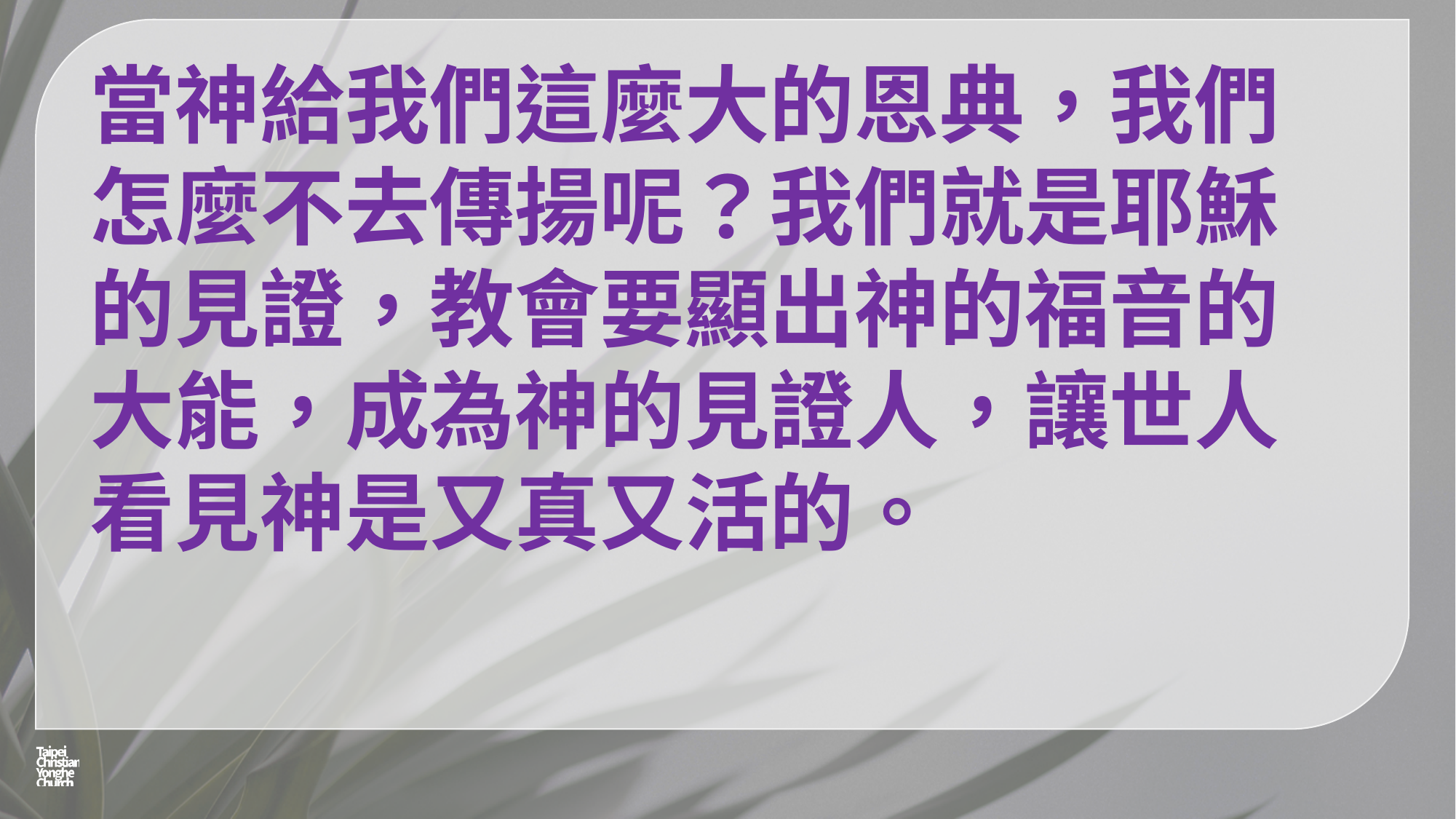

當神給我們這麼大的恩典，我們怎麼不去傳揚呢？我們就是耶穌的見證，教會要顯出神的福音的大能，成為神的見證人，讓世人看見神是又真又活的。